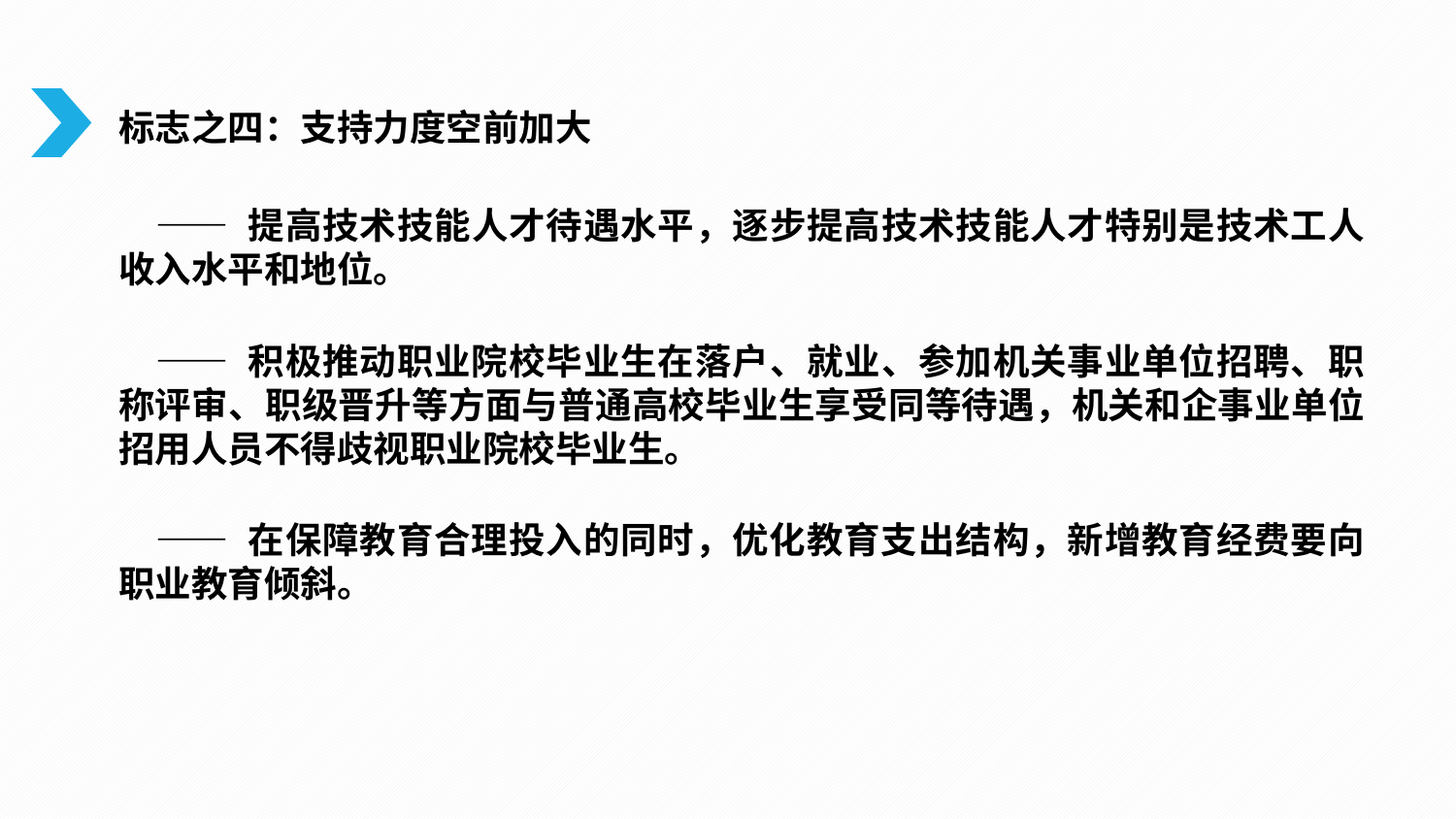

标志之四：支持力度空前加大

    —— 提高技术技能人才待遇水平，逐步提高技术技能人才特别是技术工人收入水平和地位。

    —— 积极推动职业院校毕业生在落户、就业、参加机关事业单位招聘、职称评审、职级晋升等方面与普通高校毕业生享受同等待遇，机关和企事业单位招用人员不得歧视职业院校毕业生。

    —— 在保障教育合理投入的同时，优化教育支出结构，新增教育经费要向职业教育倾斜。